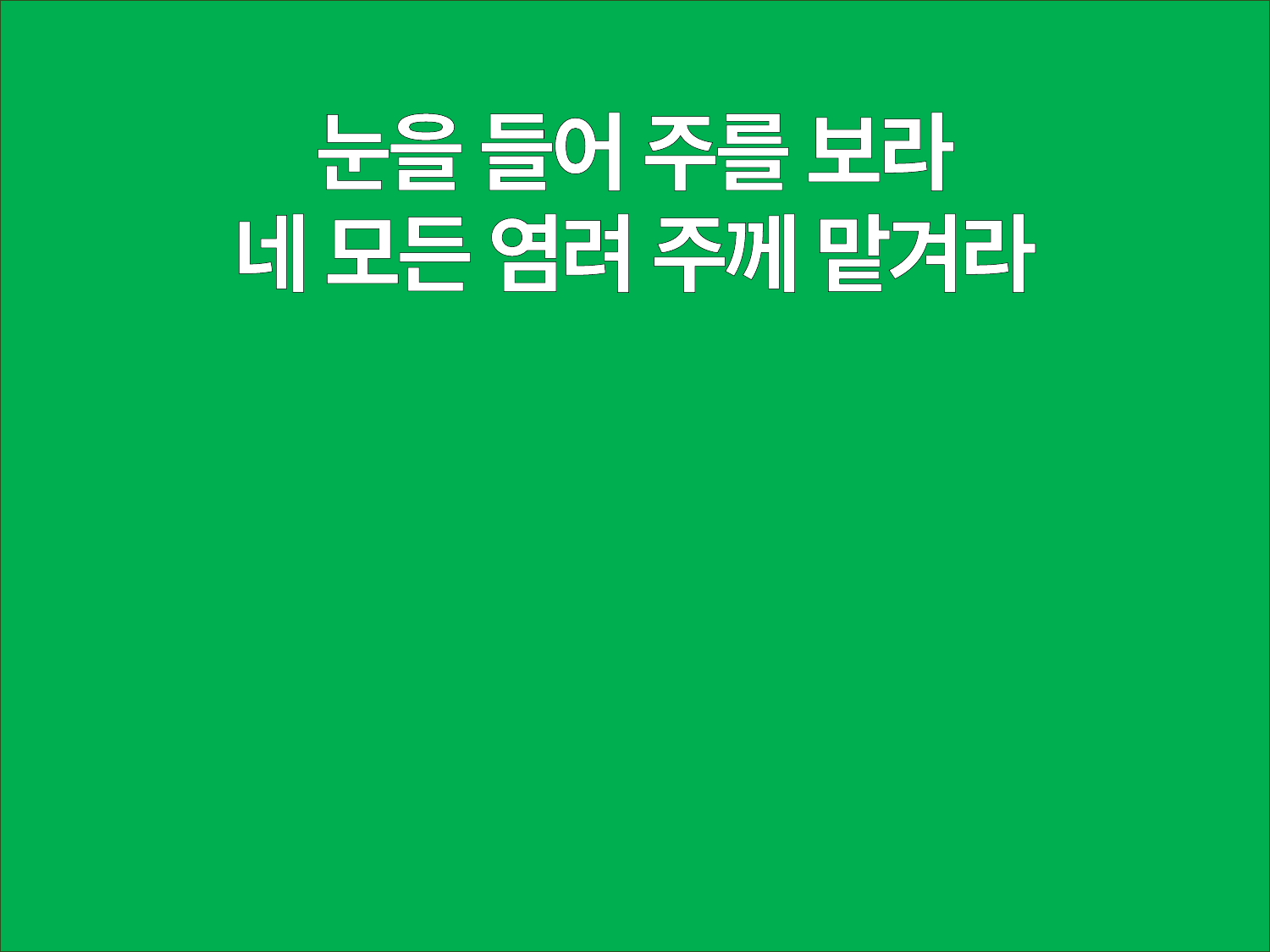

눈을 들어 주를 보라
네 모든 염려 주께 맡겨라